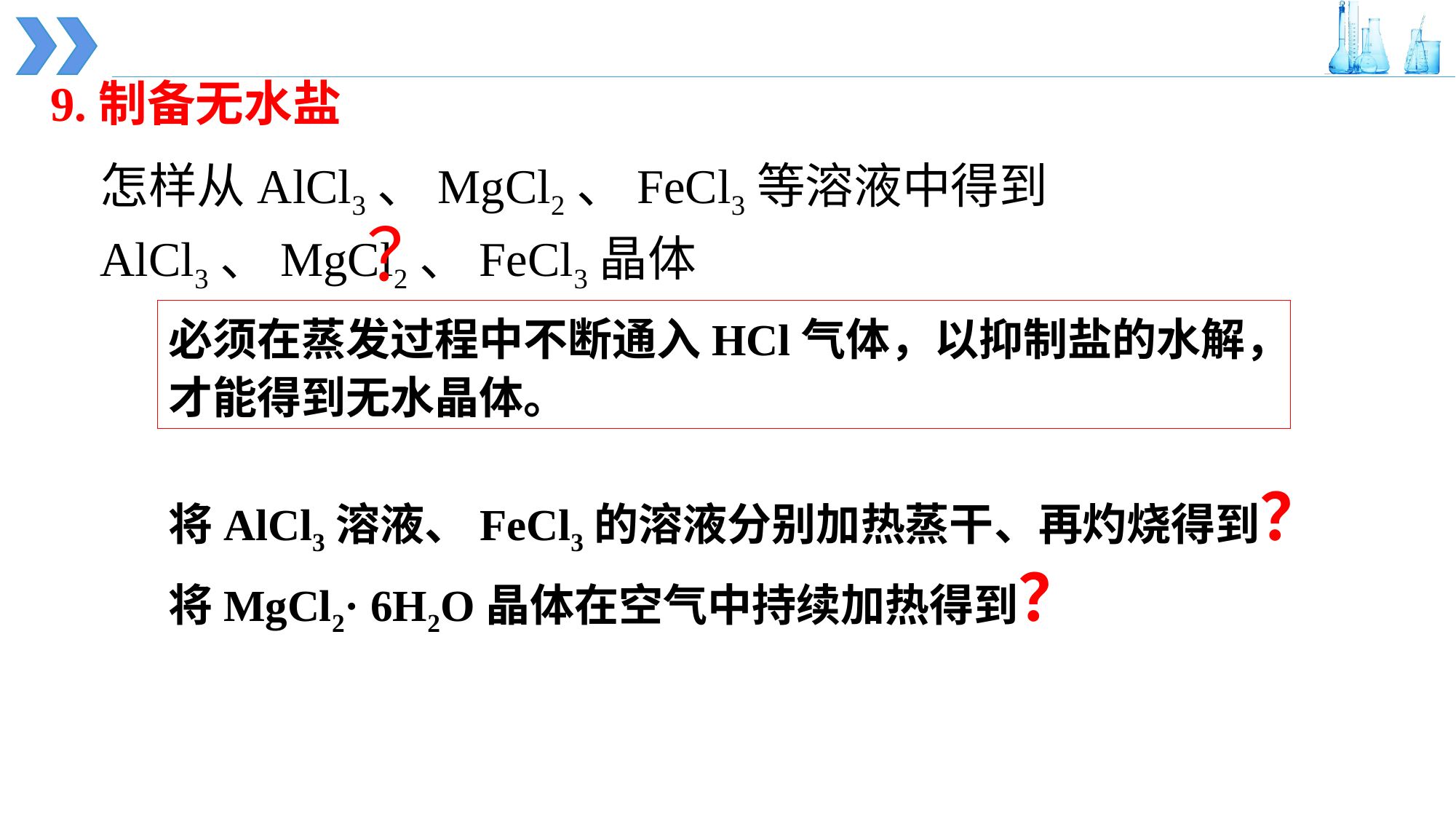

9.制备无水盐
怎样从AlCl3、MgCl2、FeCl3等溶液中得到AlCl3、MgCl2、FeCl3晶体
？
必须在蒸发过程中不断通入HCl气体，以抑制盐的水解，才能得到无水晶体。
将AlCl3溶液、FeCl3的溶液分别加热蒸干、再灼烧得到？
将MgCl2· 6H2O晶体在空气中持续加热得到？